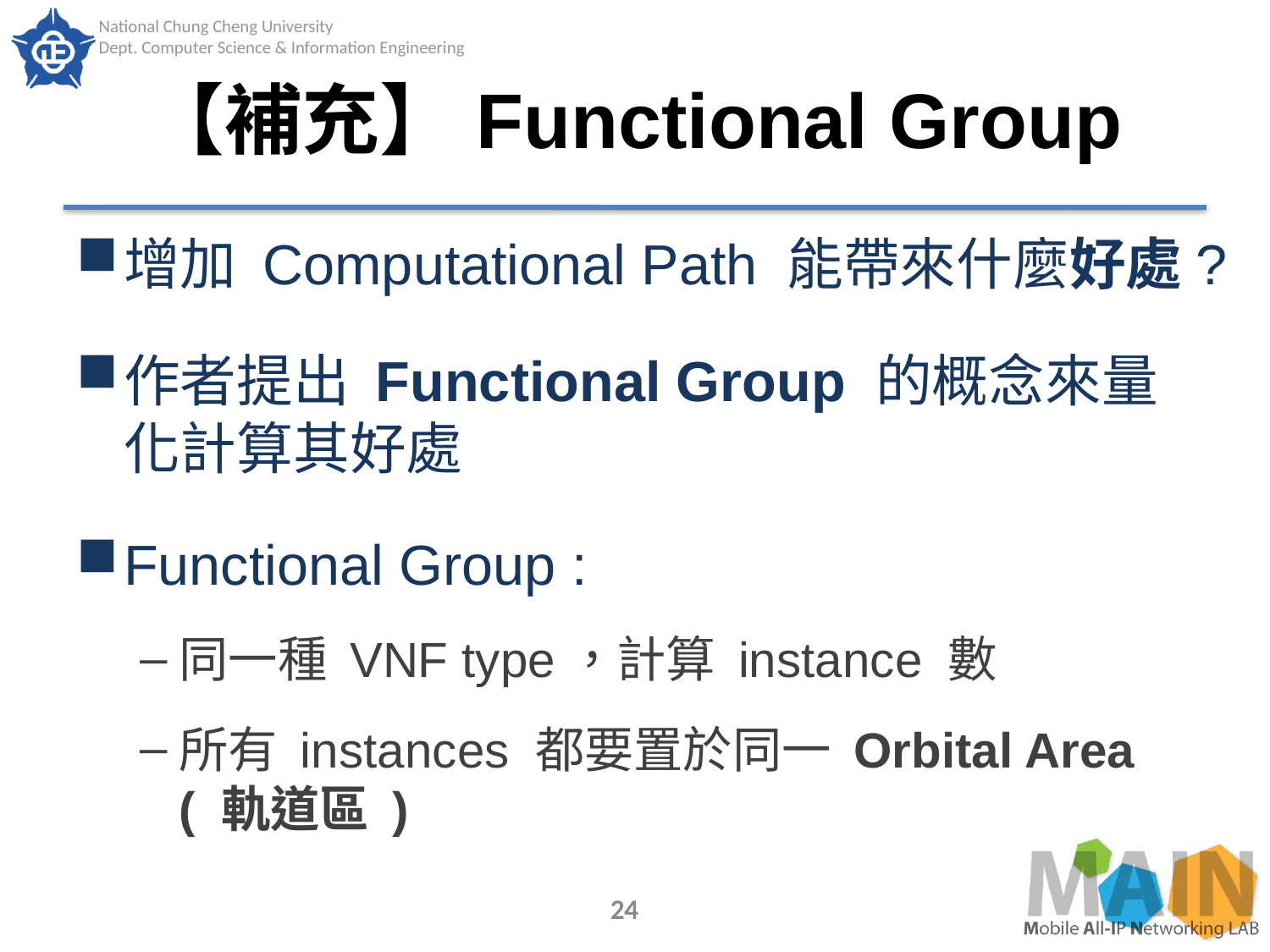

# 【補充】Functional Group
增加 Computational Path 能帶來什麼好處?
作者提出 Functional Group 的概念來量化計算其好處
Functional Group :
同一種 VNF type，計算 instance 數
所有 instances 都要置於同一 Orbital Area ( 軌道區 )
24